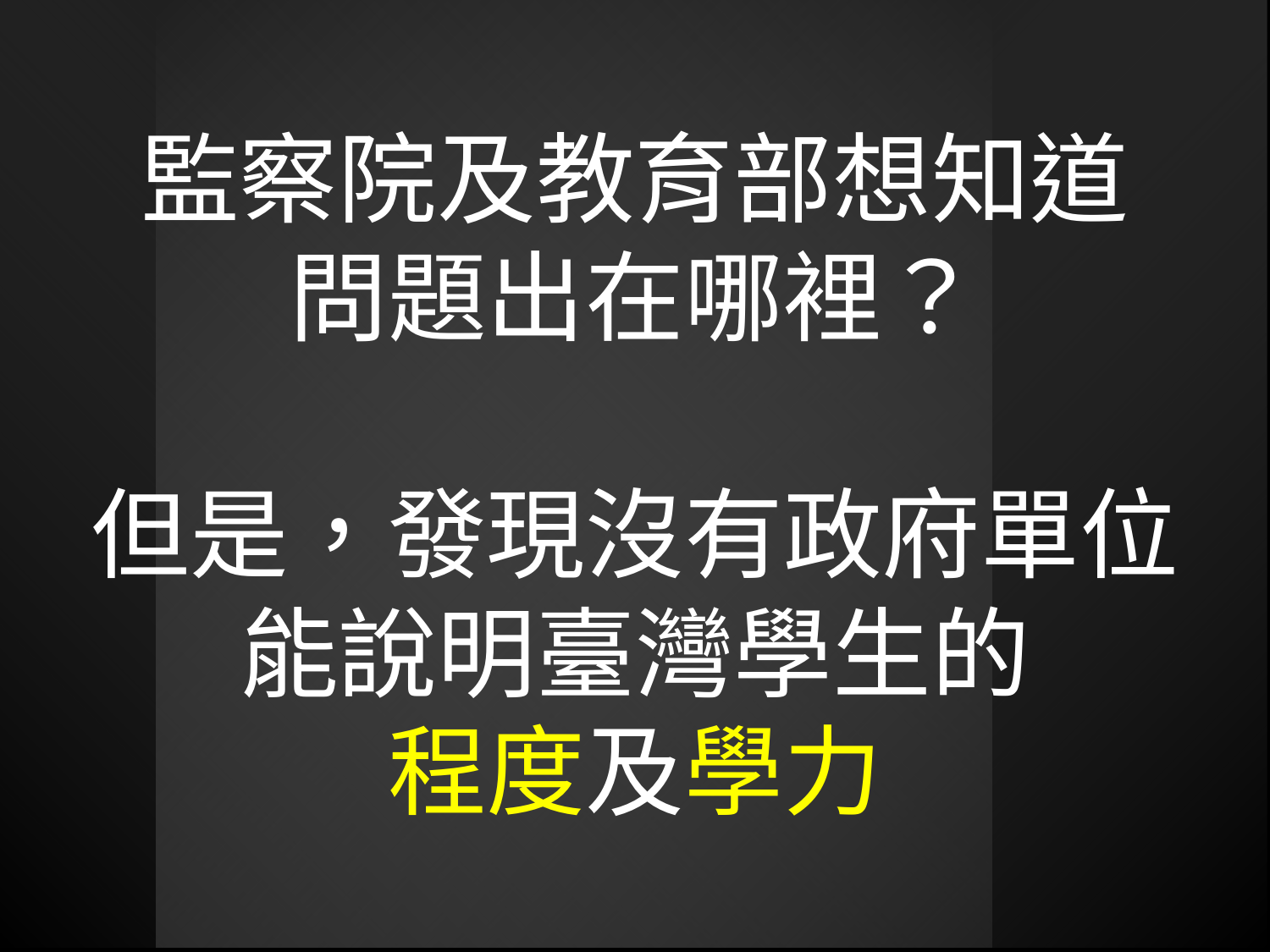

監察院及教育部想知道
問題出在哪裡？
但是，發現沒有政府單位
能說明臺灣學生的
程度及學力